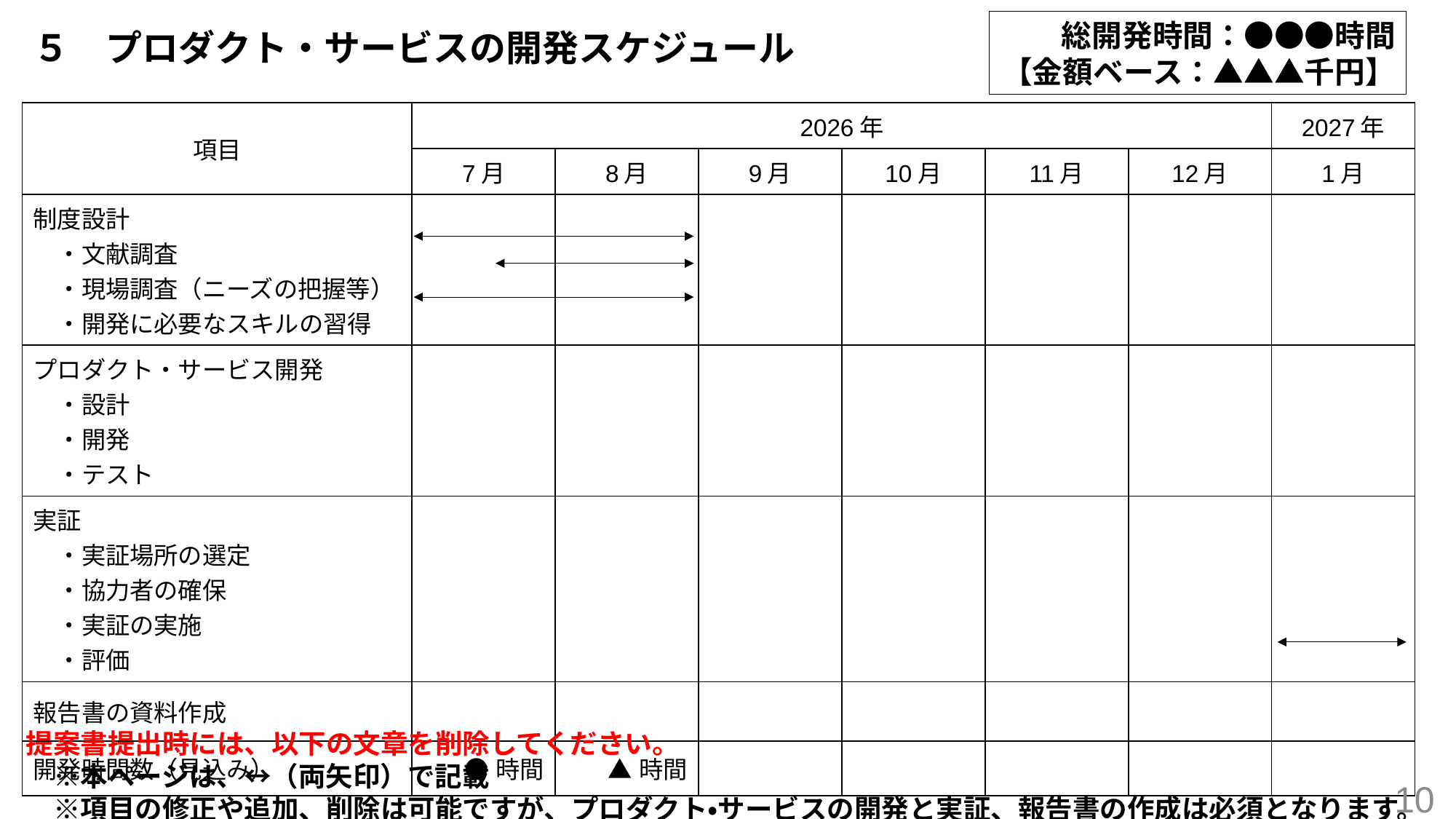

総開発時間：●●●時間
【金額ベース：▲▲▲千円】
# ５　プロダクト・サービスの開発スケジュール
| 項目 | 2026年 |  |  |  |  |  | 2027年 |
| --- | --- | --- | --- | --- | --- | --- | --- |
|  | 7月 | 8月 | 9月 | 10月 | 11月 | 12月 | 1月 |
| 制度設計 　・文献調査 　・現場調査（ニーズの把握等） 　・開発に必要なスキルの習得 |  |  |  |  |  |  |  |
| プロダクト・サービス開発 　・設計 　・開発 　・テスト |  |  |  |  |  |  |  |
| 実証 　・実証場所の選定 　・協力者の確保 　・実証の実施 　・評価 |  |  |  |  |  |  |  |
| 報告書の資料作成 |  |  |  |  |  |  |  |
| 開発時間数（見込み） | ●時間 | ▲時間 |  |  |  |  |  |
提案書提出時には、以下の文章を削除してください。
　※本ページは、↔（両矢印）で記載
　※項目の修正や追加、削除は可能ですが、プロダクト・サービスの開発と実証、報告書の作成は必須となります。
10